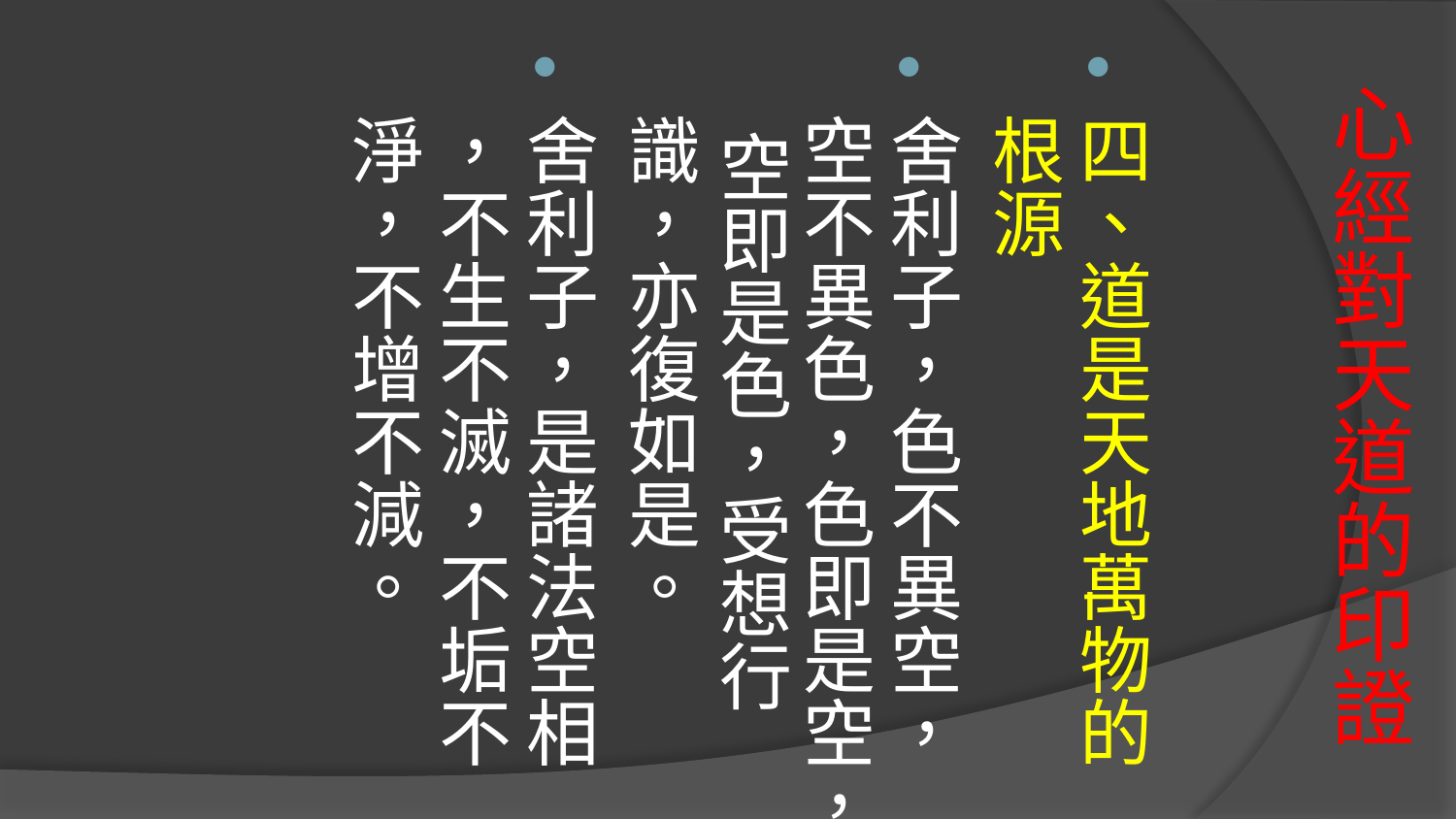

四、道是天地萬物的根源
舍利子，色不異空，空不異色，色即是空， 空即是色，受想行識，亦復如是。
舍利子，是諸法空相 ，不生不滅，不垢不淨，不增不減。

# 心經對天道的印證